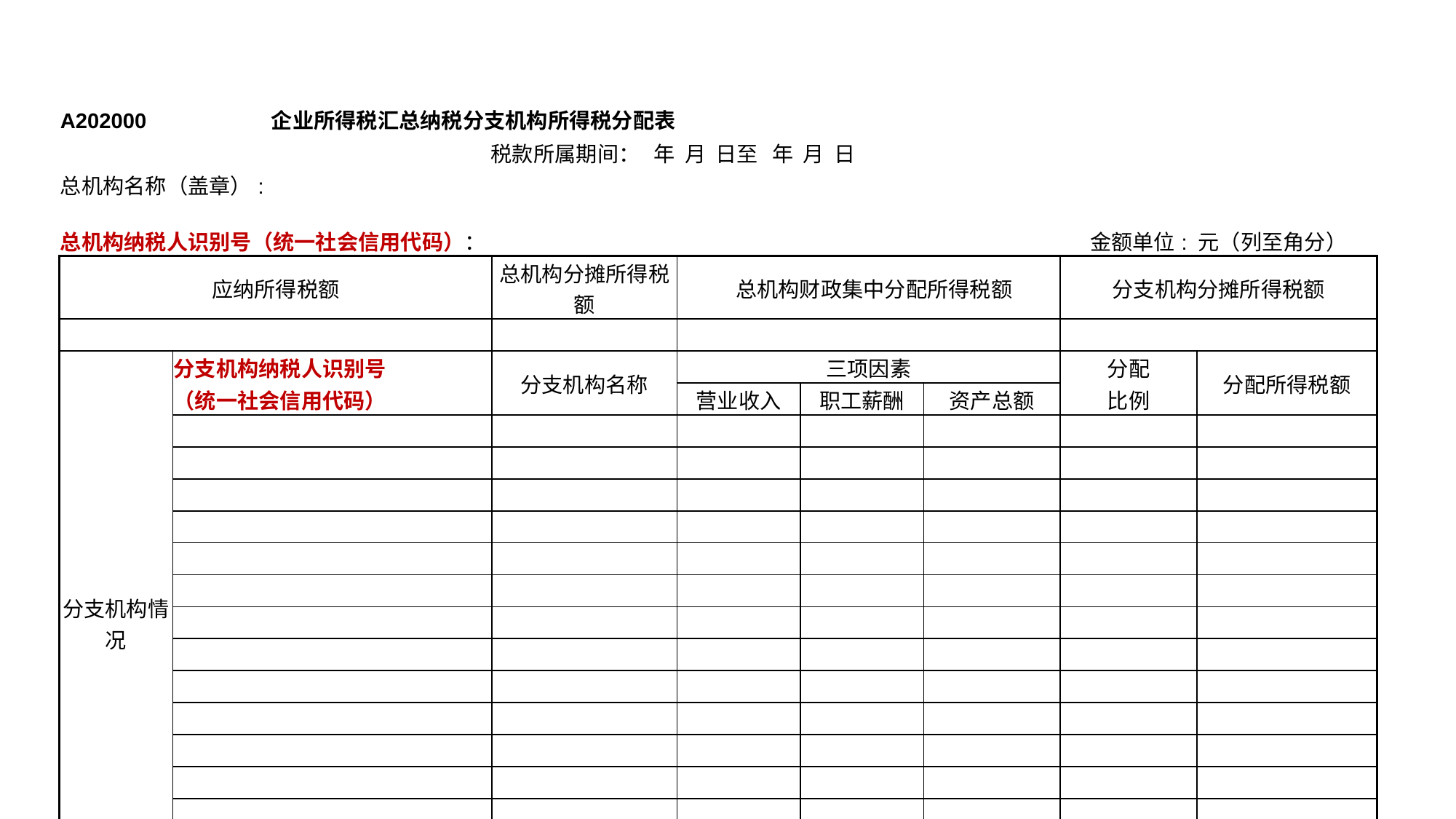

| A202000 企业所得税汇总纳税分支机构所得税分配表 |  |  |  |  |  |  |  |  |
| --- | --- | --- | --- | --- | --- | --- | --- | --- |
| 税款所属期间： 年 月 日至 年 月 日 |  |  |  |  |  |  |  |  |
| 总机构名称（盖章）: |  |  |  |  |  |  |  |  |
| 总机构纳税人识别号（统一社会信用代码）： |  |  |  |  |  | 金额单位: 元（列至角分） |  |  |
| 应纳所得税额 |  | 总机构分摊所得税额 | 总机构财政集中分配所得税额 |  |  | 分支机构分摊所得税额 |  |  |
|  |  |  |  |  |  |  |  |  |
| 分支机构情况 | 分支机构纳税人识别号 | 分支机构名称 | 三项因素 |  |  | 分配 | 分配所得税额 |  |
|  | （统一社会信用代码） |  | 营业收入 | 职工薪酬 | 资产总额 | 比例 |  |  |
|  |  |  |  |  |  |  |  |  |
|  |  |  |  |  |  |  |  |  |
|  |  |  |  |  |  |  |  |  |
|  |  |  |  |  |  |  |  |  |
|  |  |  |  |  |  |  |  |  |
|  |  |  |  |  |  |  |  |  |
|  |  |  |  |  |  |  |  |  |
|  |  |  |  |  |  |  |  |  |
|  |  |  |  |  |  |  |  |  |
|  |  |  |  |  |  |  |  |  |
|  |  |  |  |  |  |  |  |  |
|  |  |  |  |  |  |  |  |  |
|  |  |  |  |  |  |  |  |  |
|  |  |  |  |  |  |  |  |  |
|  | 合计 |  |  |  |  |  |  |  |